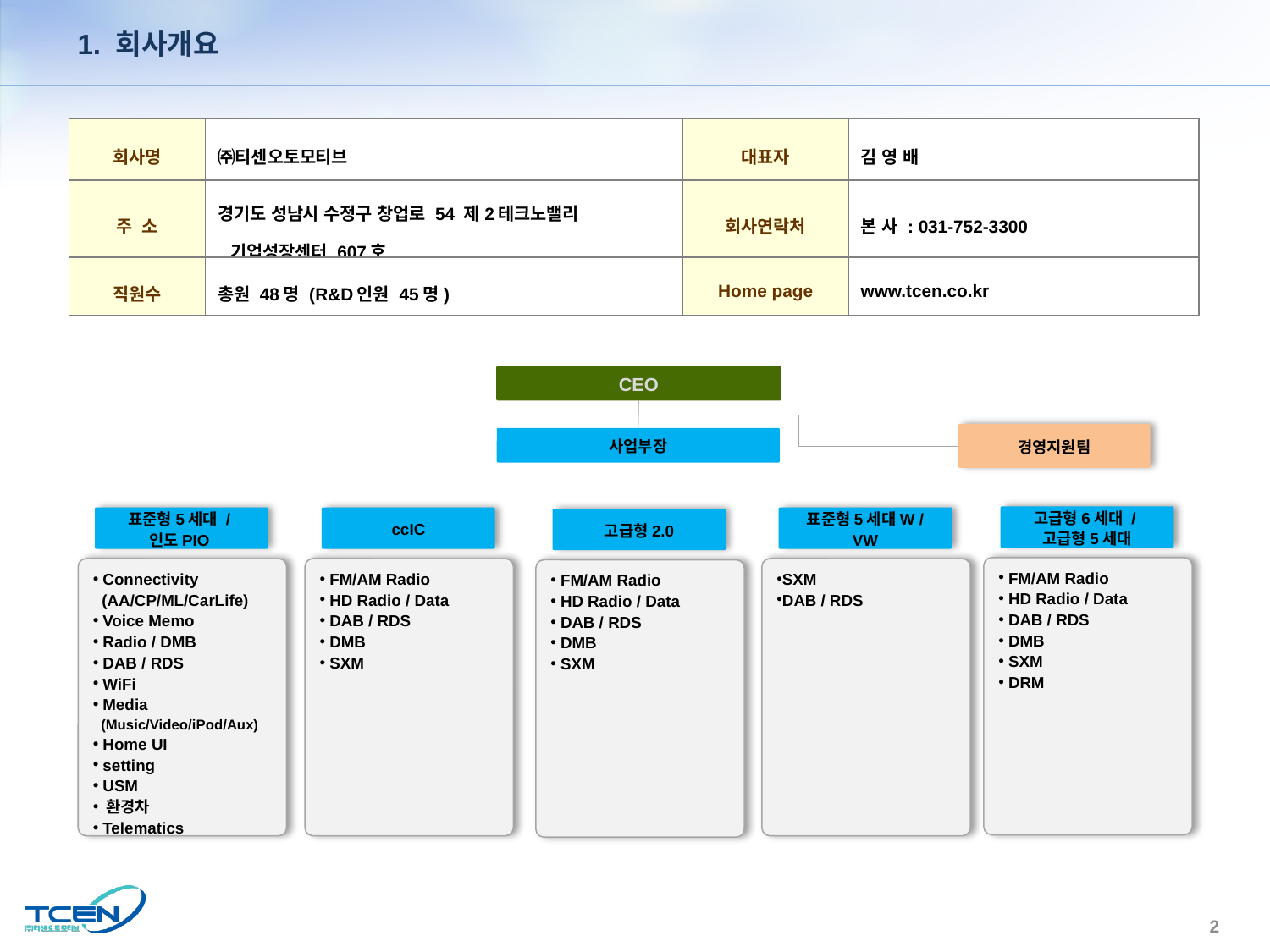

1. 회사개요
주식회사 모비루스는 “사람과 기술”이라는 핵심가치를 기반으로 설립되어, 차량용 AVN(Audio Video Navigation)을 개발하는
전문기업입니다.  휴대폰 임베디드 시스템 개발과 모바일 솔루션 및 어플리케이션 개발에서 축적된 기술들을 활용하여,
글로벌 자동차 회사들이 필요로 하는 차량용 AVN을 개발/공급하고 있습니다.
“자동차의 전자화”라는 큰 흐름 속에서, 끊임없는 연구개발을 통하여 차세대 핵심기술을 선도하고 지속적인 품질혁신으로
시장경쟁력을 강화하여, “세계최고의 품질경쟁력을 갖춘 차량용 AVN 개발 전문기업”이 되도록 부단한 노력을 다하겠습니다
| 회사명 | ㈜티센오토모티브 | 대표자 | 김 영 배 |
| --- | --- | --- | --- |
| 주 소 | 경기도 성남시 수정구 창업로 54 제2테크노밸리 기업성장센터 607호 | 회사연락처 | 본 사 : 031-752-3300 |
| 직원수 | 총원 48명 (R&D인원 45명) | Home page | www.tcen.co.kr |
CEO
경영지원팀
사업부장
표준형5세대 /
인도PIO
 Connectivity
  (AA/CP/ML/CarLife)
 Voice Memo
 Radio / DMB
 DAB / RDS
 WiFi
 Media
  (Music/Video/iPod/Aux)
 Home UI
 setting
 USM
 환경차
 Telematics

고급형6세대 /
고급형5세대
ccIC
표준형5세대W /
VW
고급형2.0
 FM/AM Radio
 HD Radio / Data
 DAB / RDS
 DMB
 SXM
 DRM
 FM/AM Radio
 HD Radio / Data
 DAB / RDS
 DMB
 SXM

SXM
DAB / RDS

 FM/AM Radio
 HD Radio / Data
 DAB / RDS
 DMB
 SXM

2